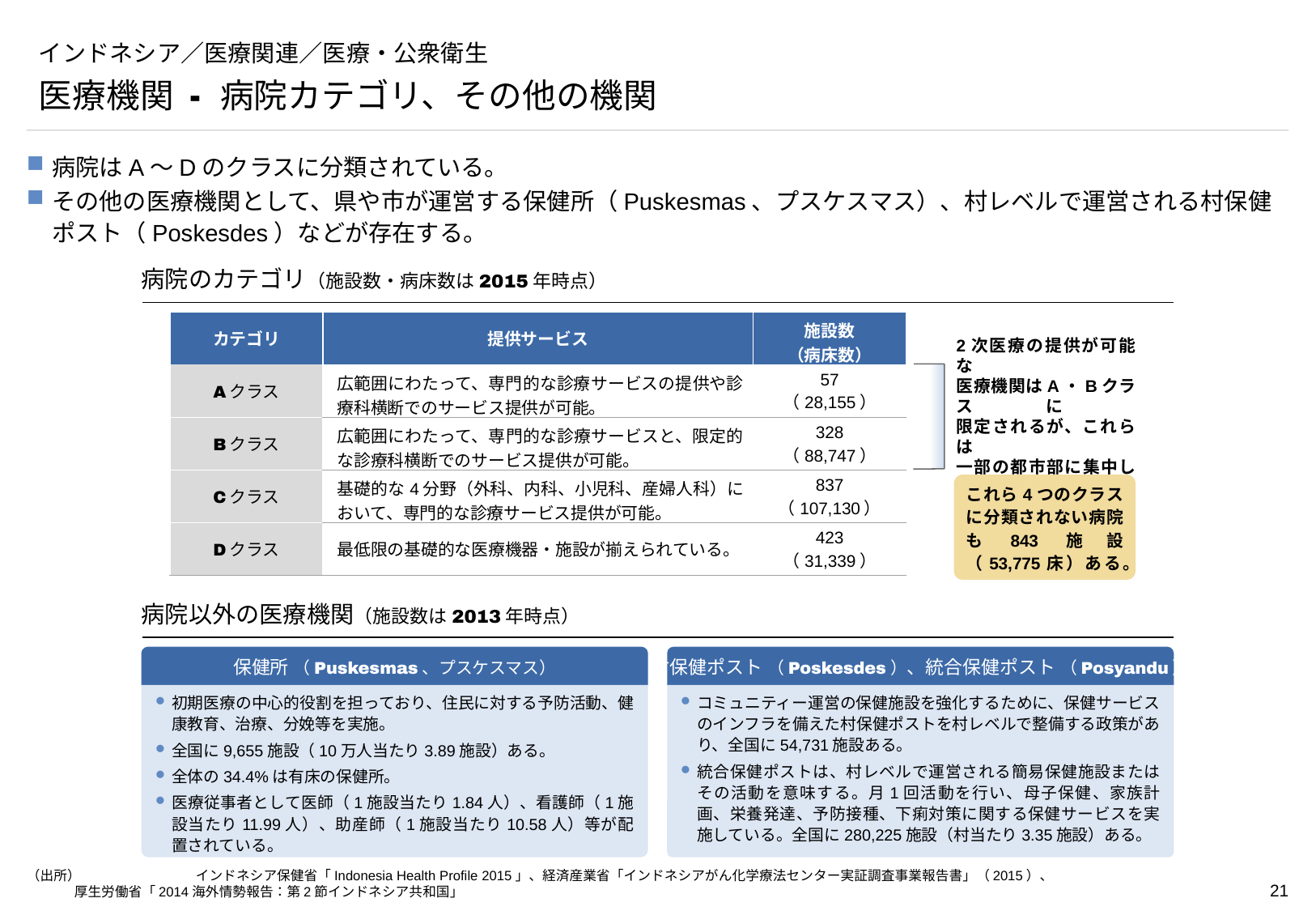

# インドネシア／医療関連／医療・公衆衛生
医療機関 - 病院カテゴリ、その他の機関
病院はA～Dのクラスに分類されている。
その他の医療機関として、県や市が運営する保健所（Puskesmas、プスケスマス）、村レベルで運営される村保健ポスト（Poskesdes）などが存在する。
病院のカテゴリ（施設数・病床数は2015年時点）
| カテゴリ | 提供サービス | 施設数 （病床数） |
| --- | --- | --- |
| Aクラス | 広範囲にわたって、専門的な診療サービスの提供や診療科横断でのサービス提供が可能。 | 57 （28,155） |
| Bクラス | 広範囲にわたって、専門的な診療サービスと、限定的な診療科横断でのサービス提供が可能。 | 328 （88,747） |
| Cクラス | 基礎的な4分野（外科、内科、小児科、産婦人科）において、専門的な診療サービス提供が可能。 | 837 （107,130） |
| Dクラス | 最低限の基礎的な医療機器・施設が揃えられている。 | 423 （31,339） |

2次医療の提供が可能な
医療機関はA・Bクラスに
限定されるが、これらは
一部の都市部に集中している。
これら4つのクラスに分類されない病院も843施設（53,775床）ある。
病院以外の医療機関（施設数は2013年時点）
保健所 （Puskesmas、プスケスマス）
村保健ポスト （Poskesdes）、統合保健ポスト （Posyandu）
初期医療の中心的役割を担っており、住民に対する予防活動、健康教育、治療、分娩等を実施。
全国に9,655施設（10万人当たり3.89施設）ある。
全体の34.4%は有床の保健所。
医療従事者として医師（1施設当たり1.84人）、看護師（1施設当たり11.99人）、助産師（1施設当たり10.58人）等が配置されている。
コミュニティー運営の保健施設を強化するために、保健サービスのインフラを備えた村保健ポストを村レベルで整備する政策があり、全国に54,731施設ある。
統合保健ポストは、村レベルで運営される簡易保健施設またはその活動を意味する。月1回活動を行い、母子保健、家族計画、栄養発達、予防接種、下痢対策に関する保健サービスを実施している。全国に280,225施設（村当たり3.35施設）ある。
（出所）	インドネシア保健省「Indonesia Health Profile 2015」、経済産業省「インドネシアがん化学療法センター実証調査事業報告書」（2015）、
厚生労働省「2014海外情勢報告：第2節インドネシア共和国」